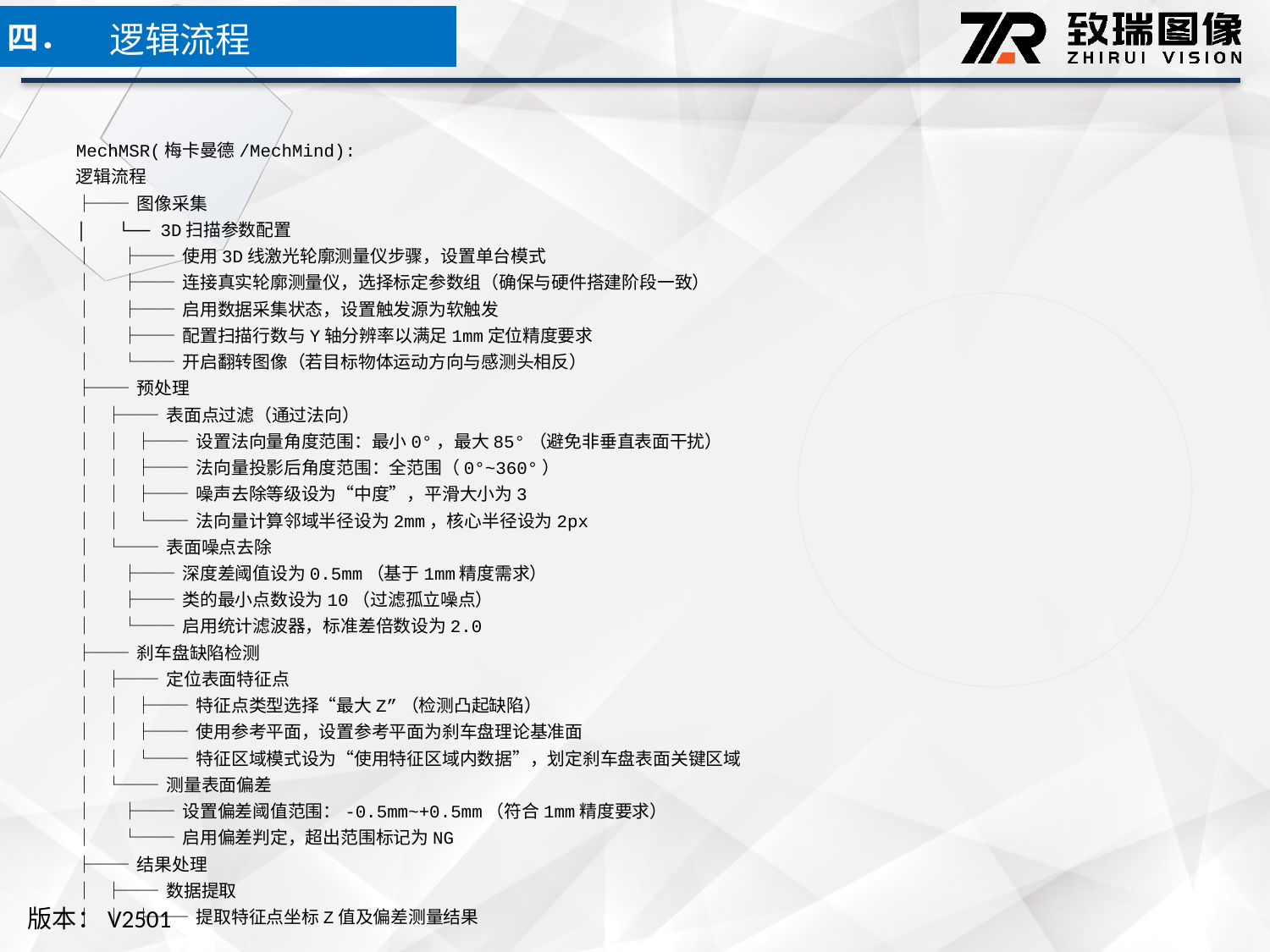

逻辑流程
四．

MechMSR(梅卡曼德/MechMind):
逻辑流程
├── 图像采集
│   └── 3D扫描参数配置
│       ├── 使用3D线激光轮廓测量仪步骤，设置单台模式
│       ├── 连接真实轮廓测量仪，选择标定参数组（确保与硬件搭建阶段一致）
│       ├── 启用数据采集状态，设置触发源为软触发
│       ├── 配置扫描行数与Y轴分辨率以满足1mm定位精度要求
│       └── 开启翻转图像（若目标物体运动方向与感测头相反）
├── 预处理
│   ├── 表面点过滤（通过法向）
│   │   ├── 设置法向量角度范围：最小0°，最大85°（避免非垂直表面干扰）
│   │   ├── 法向量投影后角度范围：全范围（0°~360°）
│   │   ├── 噪声去除等级设为“中度”，平滑大小为3
│   │   └── 法向量计算邻域半径设为2mm，核心半径设为2px
│   └── 表面噪点去除
│       ├── 深度差阈值设为0.5mm（基于1mm精度需求）
│       ├── 类的最小点数设为10（过滤孤立噪点）
│       └── 启用统计滤波器，标准差倍数设为2.0
├── 刹车盘缺陷检测
│   ├── 定位表面特征点
│   │   ├── 特征点类型选择“最大Z”（检测凸起缺陷）
│   │   ├── 使用参考平面，设置参考平面为刹车盘理论基准面
│   │   └── 特征区域模式设为“使用特征区域内数据”，划定刹车盘表面关键区域
│   └── 测量表面偏差
│       ├── 设置偏差阈值范围：-0.5mm~+0.5mm（符合1mm精度要求）
│       └── 启用偏差判定，超出范围标记为NG
├── 结果处理
│   ├── 数据提取
│   │   ├── 提取特征点坐标Z值及偏差测量结果